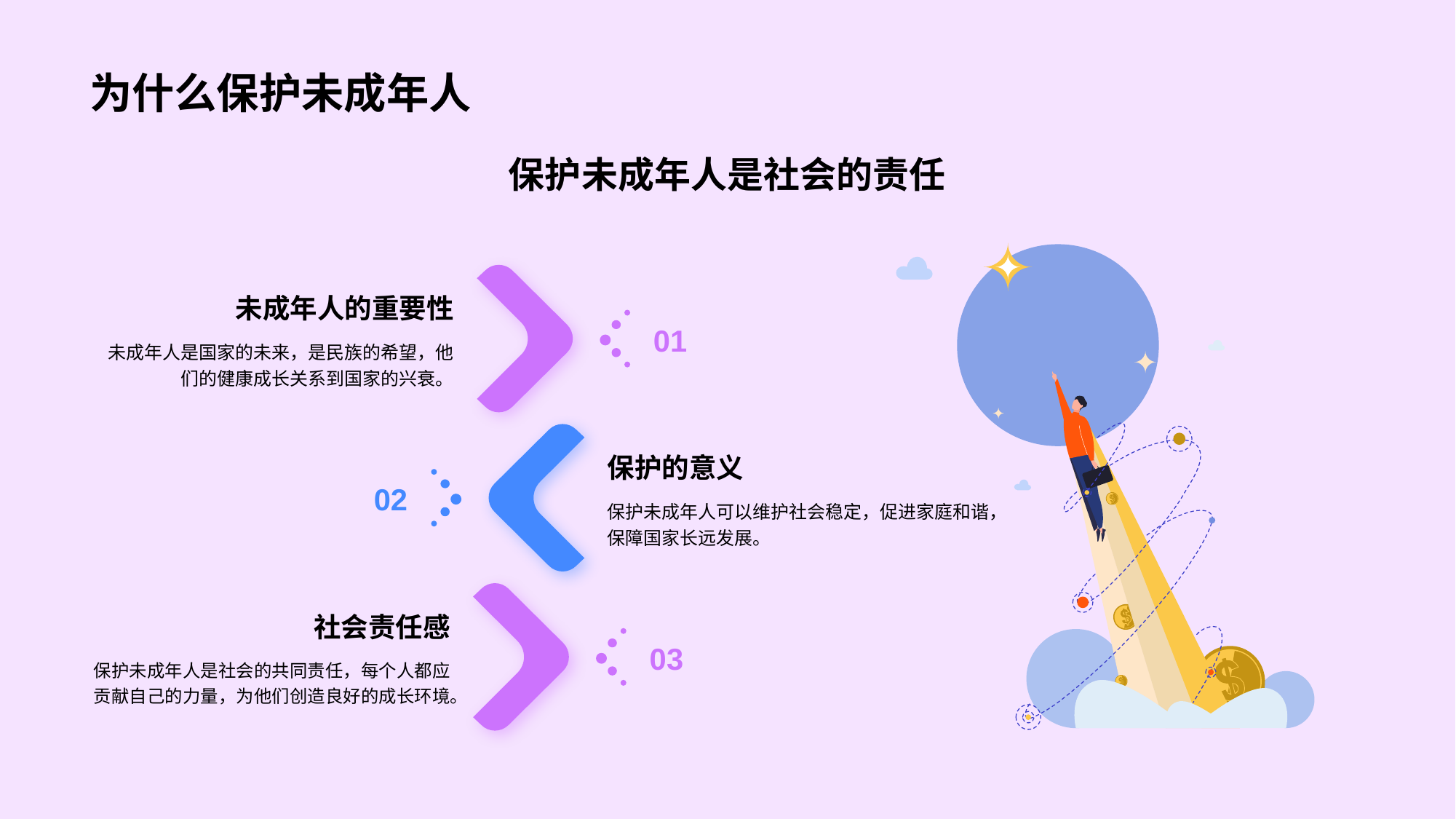

# 为什么保护未成年人
保护未成年人是社会的责任

未成年人的重要性

01

未成年人是国家的未来，是民族的希望，他们的健康成长关系到国家的兴衰。
保护的意义

02

保护未成年人可以维护社会稳定，促进家庭和谐，保障国家长远发展。
社会责任感

03

保护未成年人是社会的共同责任，每个人都应贡献自己的力量，为他们创造良好的成长环境。